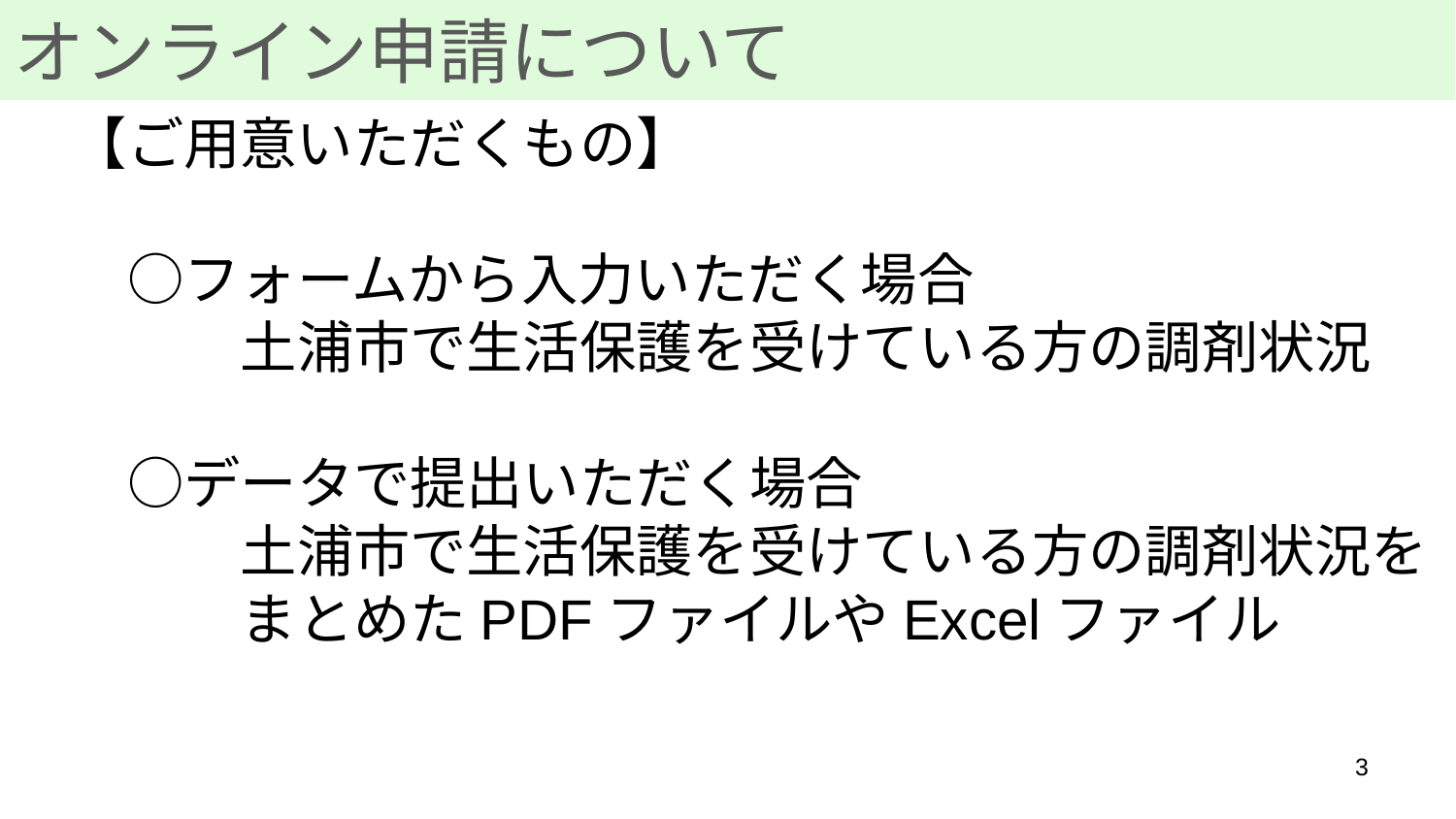

オンライン申請について
　【ご用意いただくもの】

　　○フォームから入力いただく場合
　　　　土浦市で生活保護を受けている方の調剤状況

　　○データで提出いただく場合
　　　　土浦市で生活保護を受けている方の調剤状況を
　　　　まとめたPDFファイルやExcelファイル

3